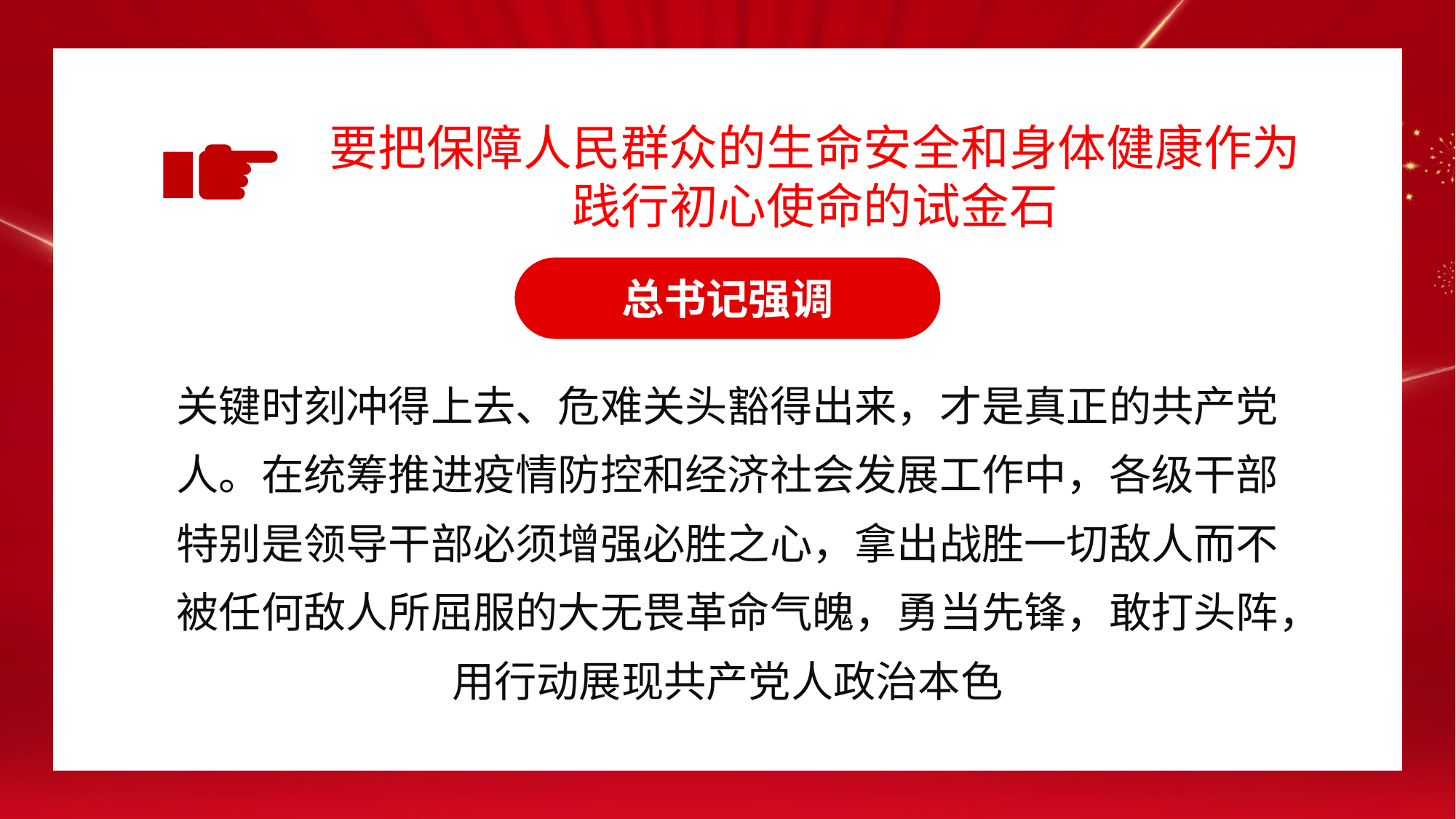

要把保障人民群众的生命安全和身体健康作为践行初心使命的试金石

总书记强调
关键时刻冲得上去、危难关头豁得出来，才是真正的共产党人。在统筹推进疫情防控和经济社会发展工作中，各级干部特别是领导干部必须增强必胜之心，拿出战胜一切敌人而不被任何敌人所屈服的大无畏革命气魄，勇当先锋，敢打头阵，用行动展现共产党人政治本色